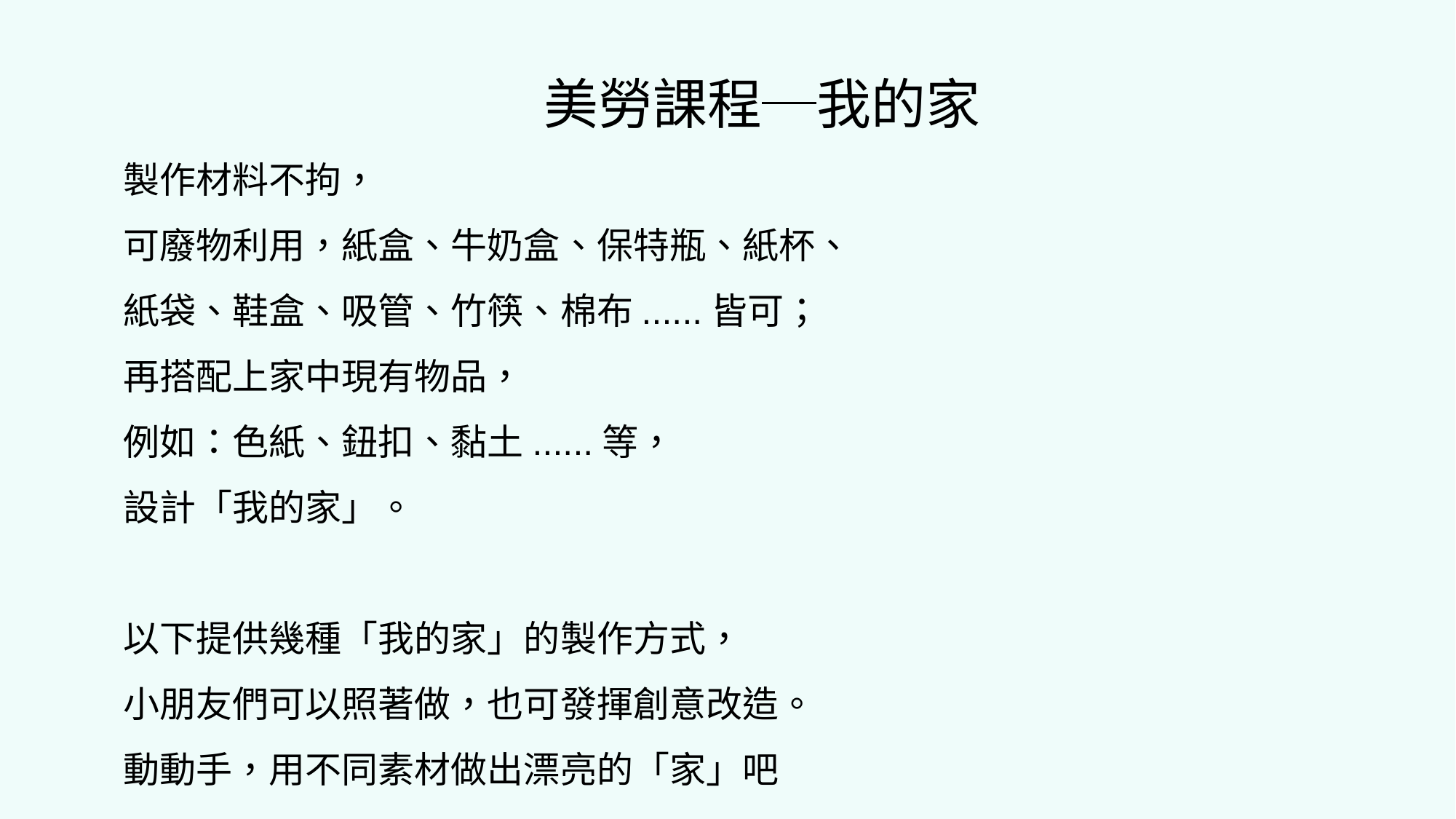

美勞課程─我的家
製作材料不拘，
可廢物利用，紙盒、牛奶盒、保特瓶、紙杯、
紙袋、鞋盒、吸管、竹筷、棉布......皆可；
再搭配上家中現有物品，
例如：色紙、鈕扣、黏土......等，
設計「我的家」。

以下提供幾種「我的家」的製作方式，
小朋友們可以照著做，也可發揮創意改造。
動動手，用不同素材做出漂亮的「家」吧